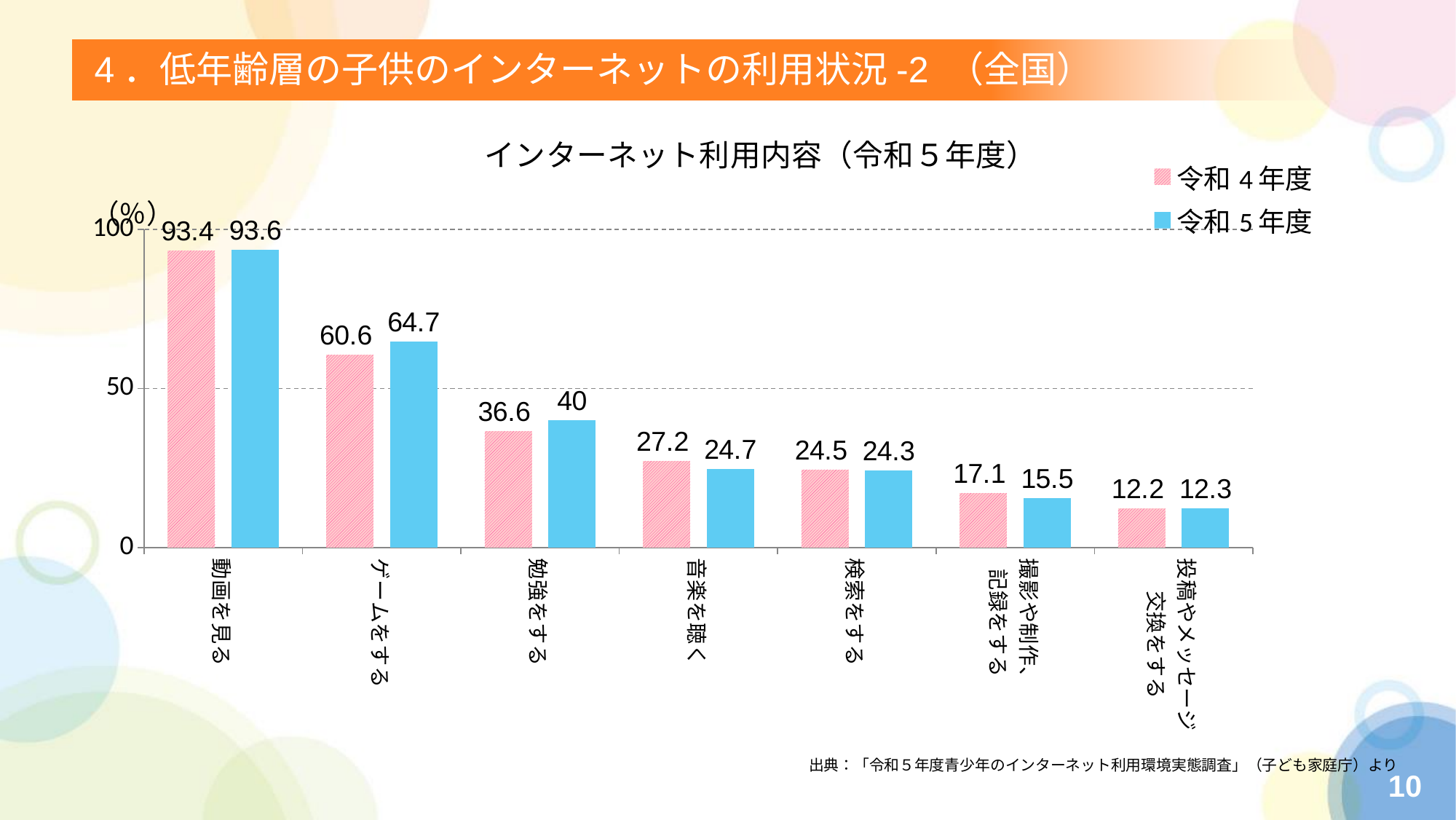

# 4．低年齢層の子供のインターネットの利用状況-2 （全国）

### Chart: インターネット利用内容（令和５年度）

| Category | 令和4年度 | 令和5年度 |
|---|---|---|
| 動画を見る | 93.4 | 93.6 |
| ゲームをする | 60.6 | 64.7 |
| 勉強をする | 36.6 | 40.0 |
| 音楽を聴く | 27.2 | 24.7 |
| 検索をする | 24.5 | 24.3 |
| 撮影や制作、
記録をする | 17.1 | 15.5 |
| 投稿やメッセージ
交換をする | 12.2 | 12.3 |
出典：「令和５年度青少年のインターネット利用環境実態調査」（子ども家庭庁）より
10